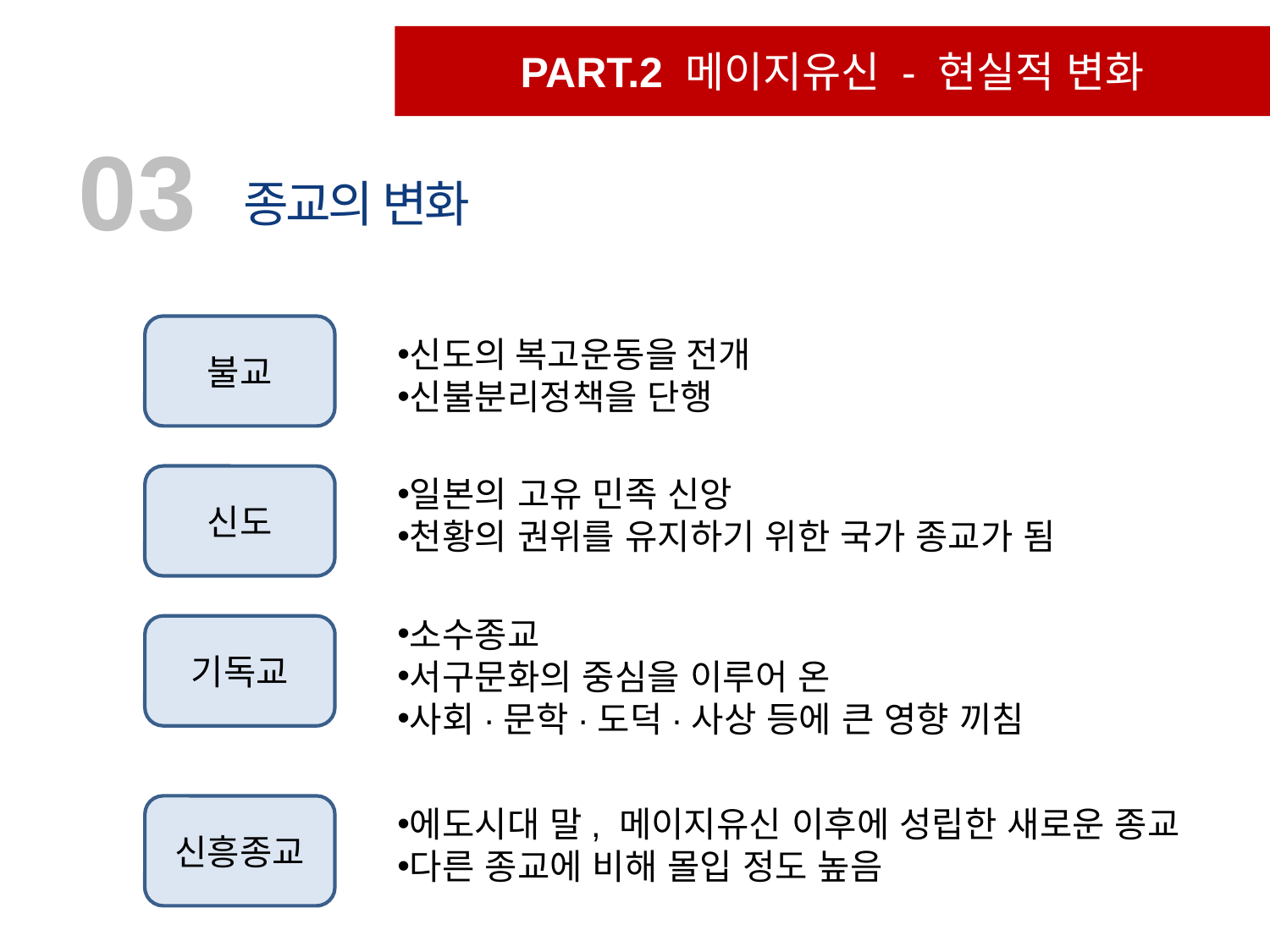

PART.2 메이지유신 - 현실적 변화
03
 종교의 변화
불교
신도의 복고운동을 전개
신불분리정책을 단행

신도
일본의 고유 민족 신앙
천황의 권위를 유지하기 위한 국가 종교가 됨

소수종교
서구문화의 중심을 이루어 온
사회·문학·도덕·사상 등에 큰 영향 끼침

기독교
신흥종교
에도시대 말, 메이지유신 이후에 성립한 새로운 종교
다른 종교에 비해 몰입 정도 높음